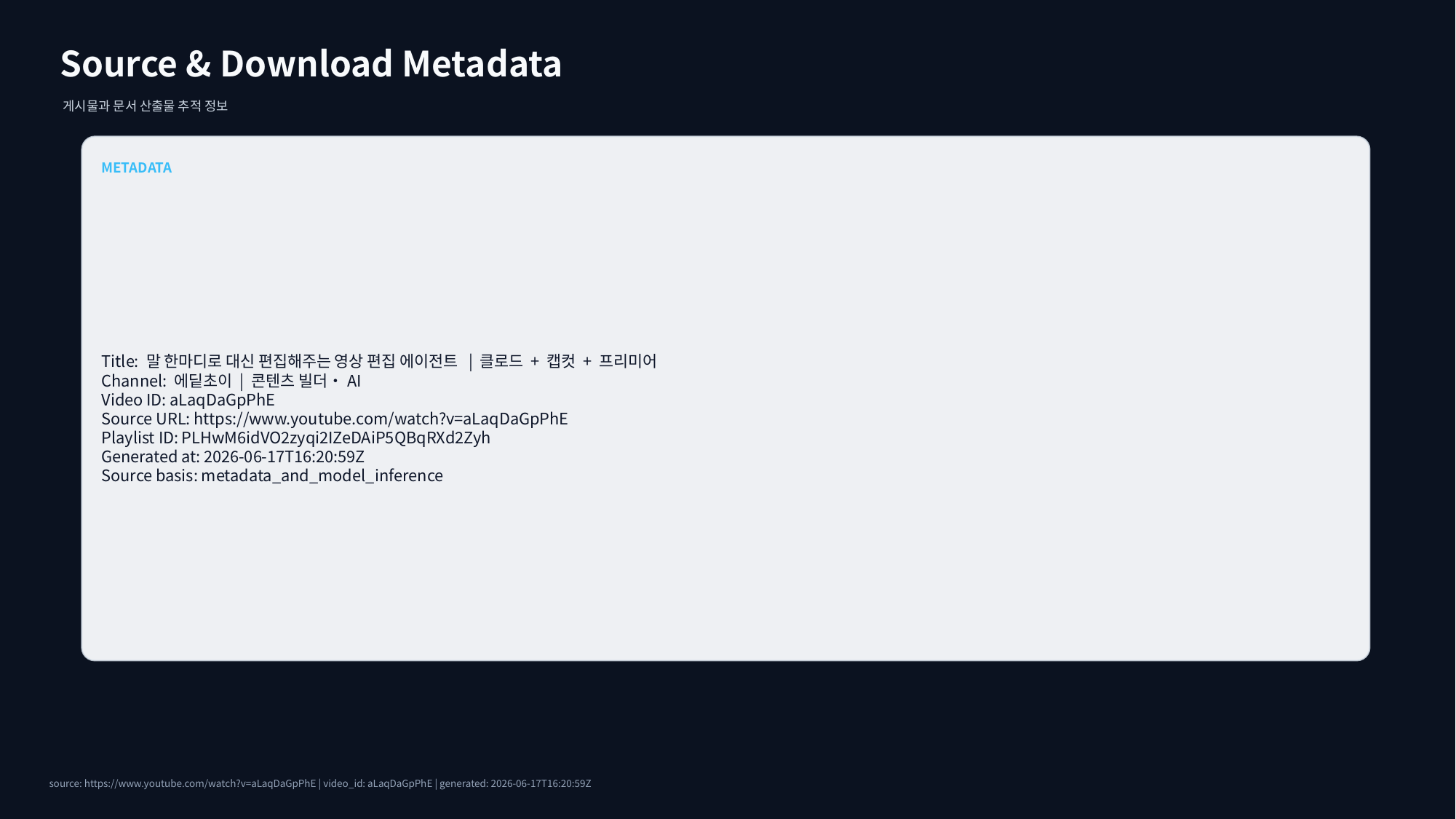

Source & Download Metadata
게시물과 문서 산출물 추적 정보

METADATA
Title: 말 한마디로 대신 편집해주는 영상 편집 에이전트  | 클로드 + 캡컷 + 프리미어
Channel: 에딭초이 | 콘텐츠 빌더•AI
Video ID: aLaqDaGpPhE
Source URL: https://www.youtube.com/watch?v=aLaqDaGpPhE
Playlist ID: PLHwM6idVO2zyqi2IZeDAiP5QBqRXd2Zyh
Generated at: 2026-06-17T16:20:59Z
Source basis: metadata_and_model_inference
source: https://www.youtube.com/watch?v=aLaqDaGpPhE | video_id: aLaqDaGpPhE | generated: 2026-06-17T16:20:59Z